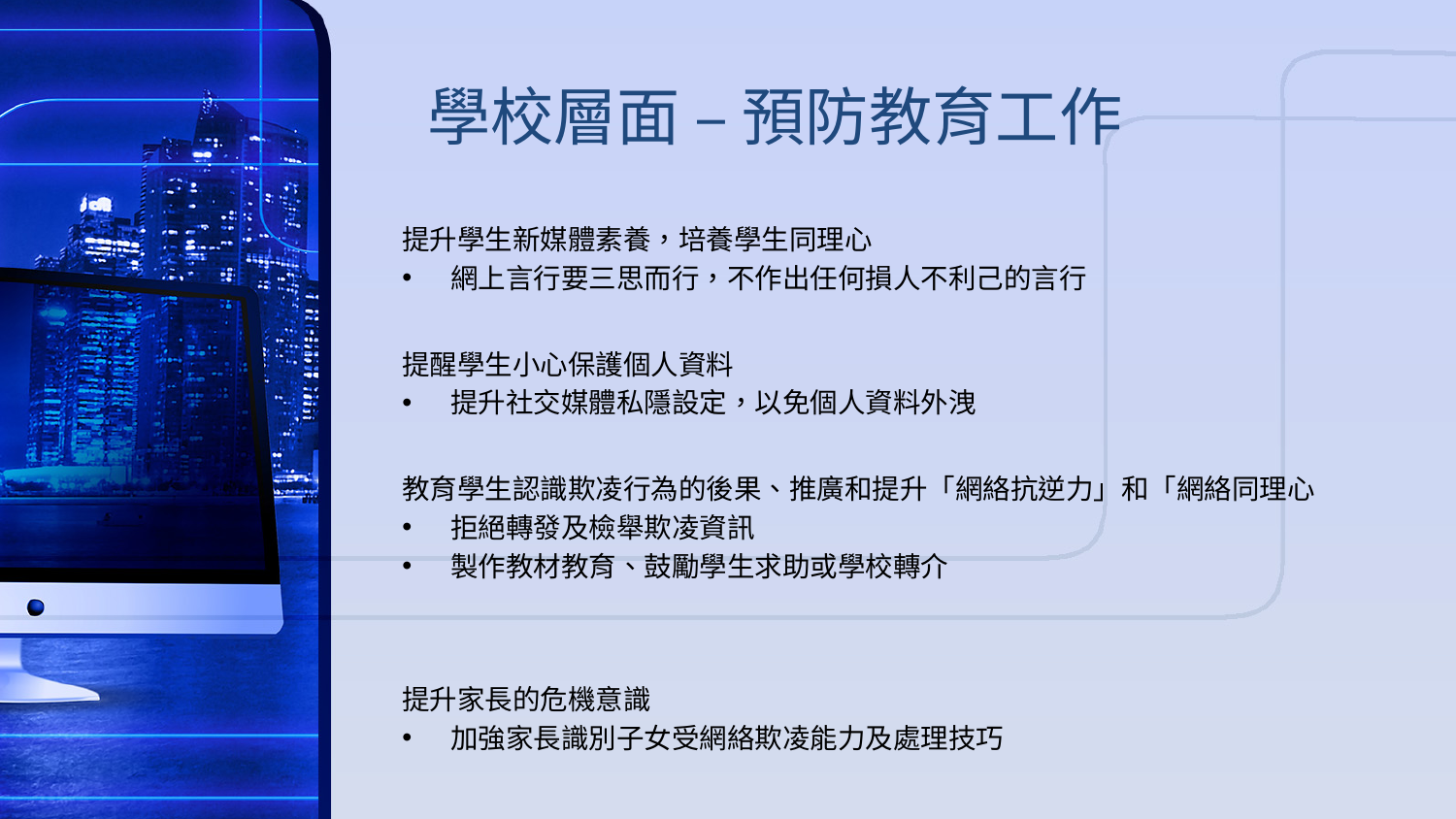

# 學校層面 – 預防教育工作
提升學生新媒體素養，培養學生同理心
網上言行要三思而行，不作出任何損人不利己的言行

提醒學生小心保護個人資料
提升社交媒體私隱設定，以免個人資料外洩

教育學生認識欺凌行為的後果、推廣和提升「網絡抗逆力」和「網絡同理心
拒絕轉發及檢舉欺凌資訊
製作教材教育、鼓勵學生求助或學校轉介

提升家長的危機意識
加強家長識別子女受網絡欺凌能力及處理技巧